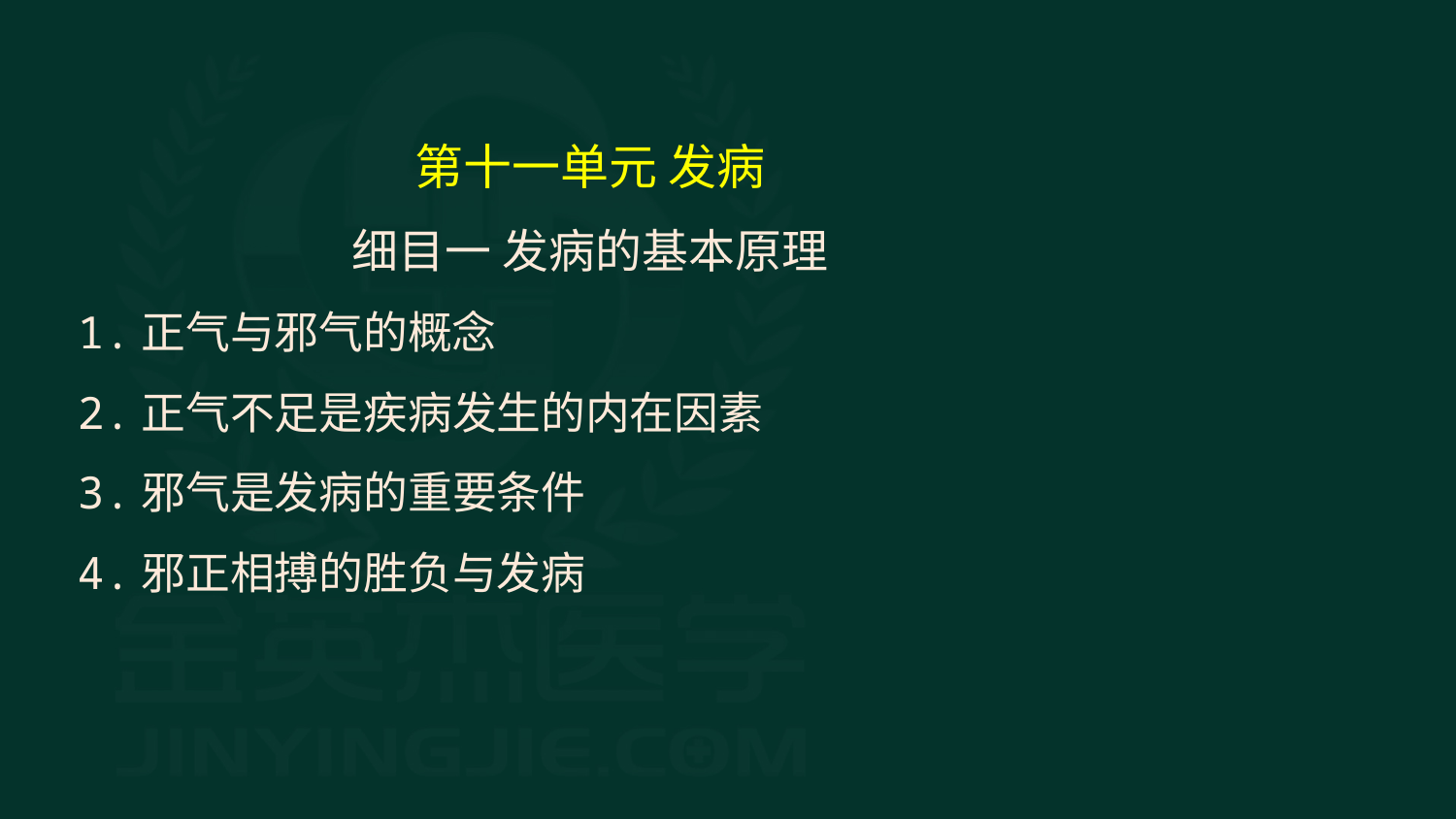

第十一单元 发病
细目一 发病的基本原理
1.正气与邪气的概念
2.正气不足是疾病发生的内在因素
3.邪气是发病的重要条件
4.邪正相搏的胜负与发病